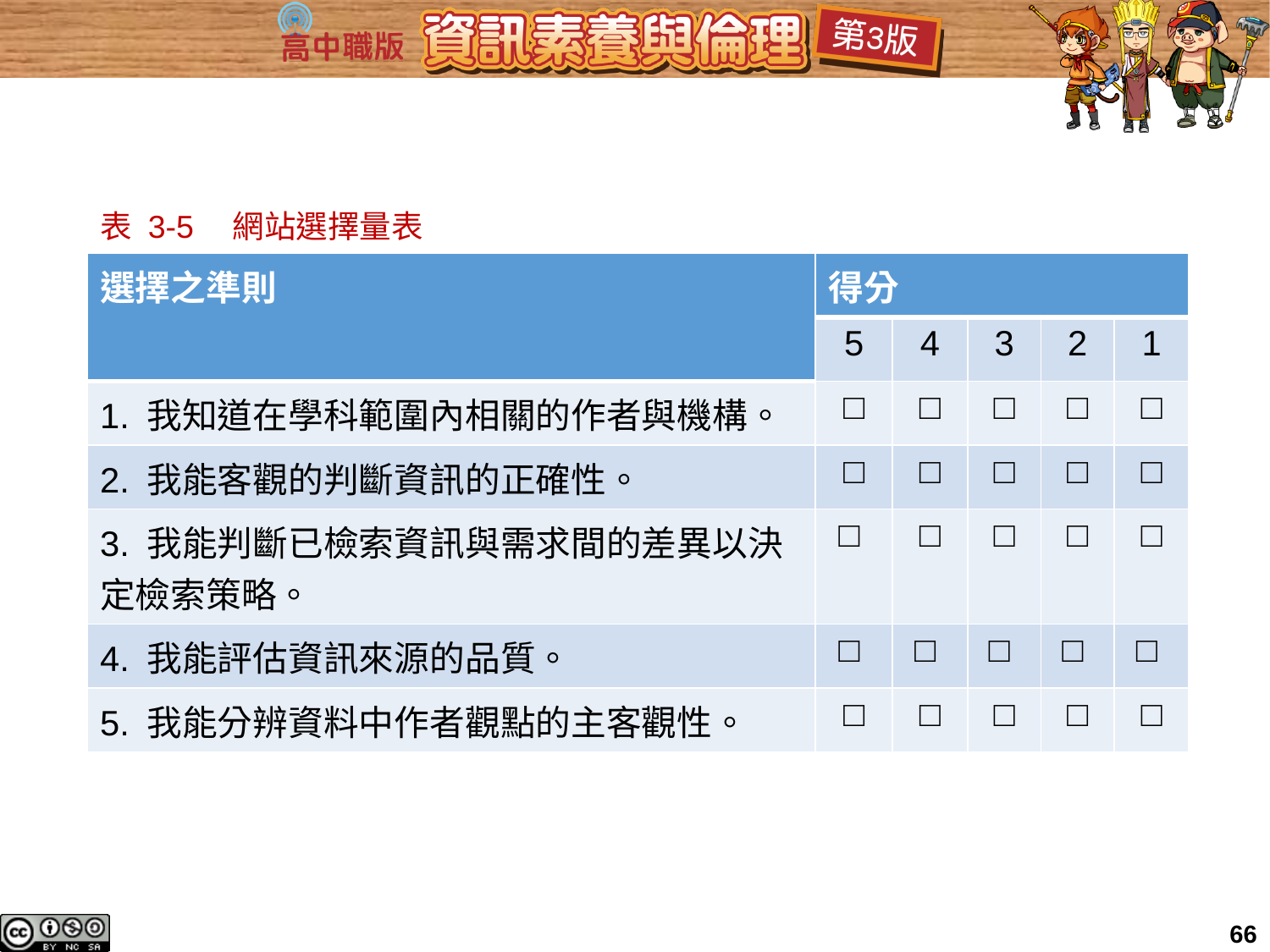

# 表 3-5　網站選擇量表
| 選擇之準則 | 得分 |  |  |  |  |
| --- | --- | --- | --- | --- | --- |
|  | 5 | 4 | 3 | 2 | 1 |
| 1. 我知道在學科範圍內相關的作者與機構。 | □ | □ | □ | □ | □ |
| 2. 我能客觀的判斷資訊的正確性。 | □ | □ | □ | □ | □ |
| 3. 我能判斷已檢索資訊與需求間的差異以決定檢索策略。 | □ | □ | □ | □ | □ |
| 4. 我能評估資訊來源的品質。 | □ | □ | □ | □ | □ |
| 5. 我能分辨資料中作者觀點的主客觀性。 | □ | □ | □ | □ | □ |
66